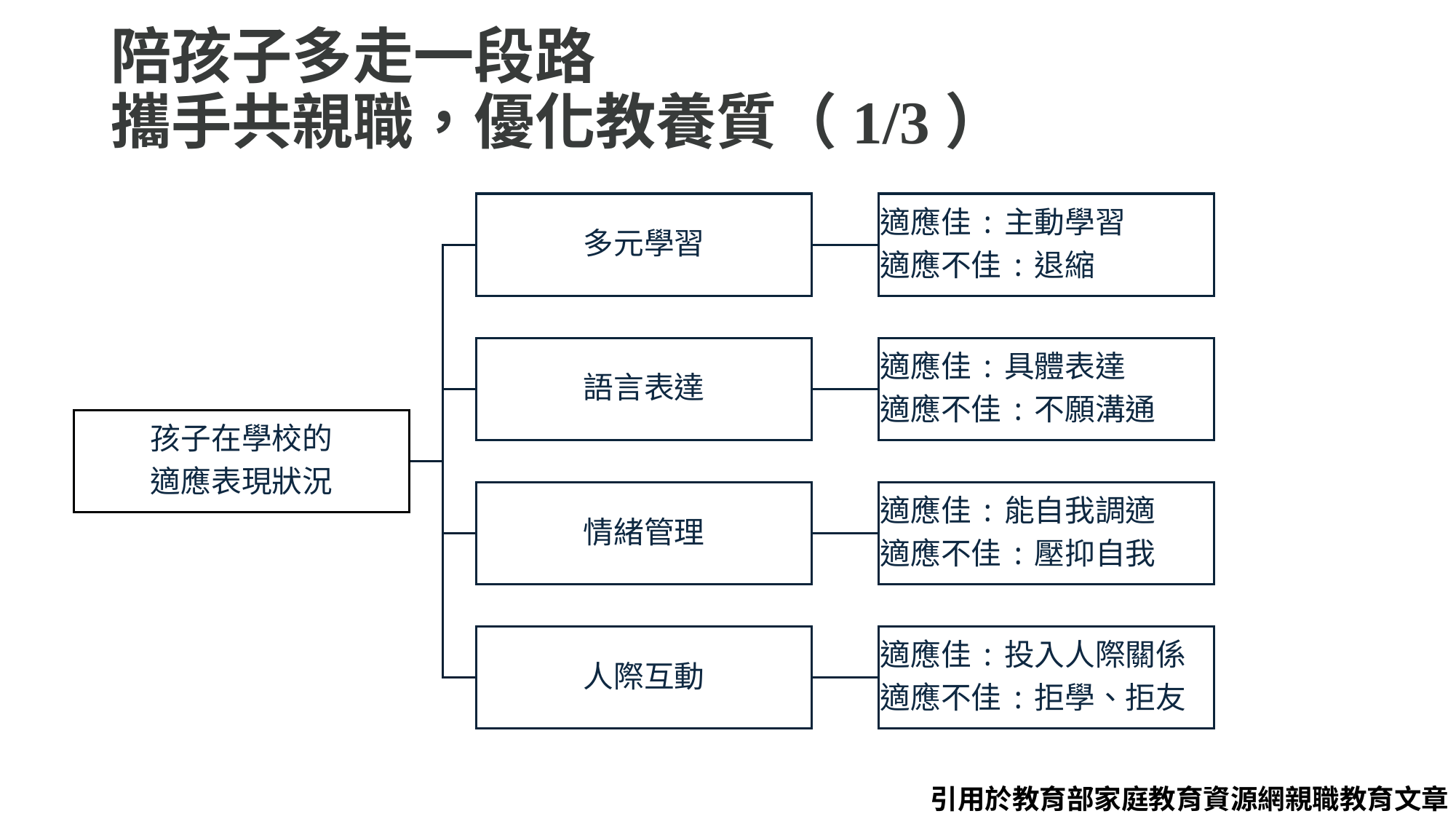

# 陪孩子多走一段路 攜手共親職，優化教養質（1/3）
孩子在學校的
適應表現狀況
多元學習
適應佳:主動學習
適應不佳:退縮
語言表達
適應佳:具體表達
適應不佳:不願溝通
情緒管理
適應佳:能自我調適
適應不佳:壓抑自我
人際互動
適應佳:投入人際關係
適應不佳:拒學、拒友

引用於教育部家庭教育資源網親職教育文章